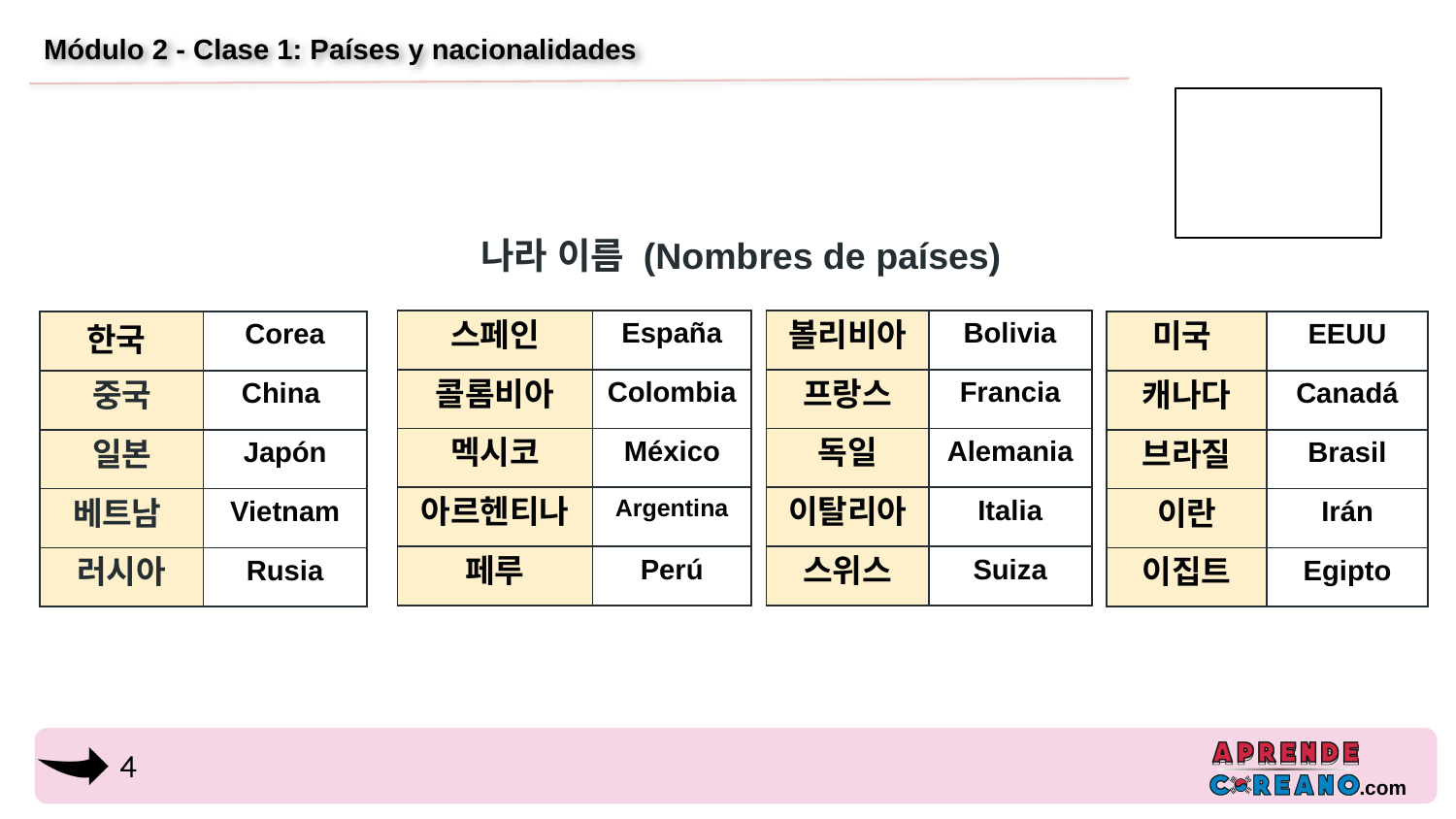

# Módulo 2 - Clase 1: Países y nacionalidades
나라 이름 (Nombres de países)
| 스페인 | España |
| --- | --- |
| 콜롬비아 | Colombia |
| 멕시코 | México |
| 아르헨티나 | Argentina |
| 페루 | Perú |
| 볼리비아 | Bolivia |
| --- | --- |
| 프랑스 | Francia |
| 독일 | Alemania |
| 이탈리아 | Italia |
| 스위스 | Suiza |
| 한국 | Corea |
| --- | --- |
| 중국 | China |
| 일본 | Japón |
| 베트남 | Vietnam |
| 러시아 | Rusia |
| 미국 | EEUU |
| --- | --- |
| 캐나다 | Canadá |
| 브라질 | Brasil |
| 이란 | Irán |
| 이집트 | Egipto |
4